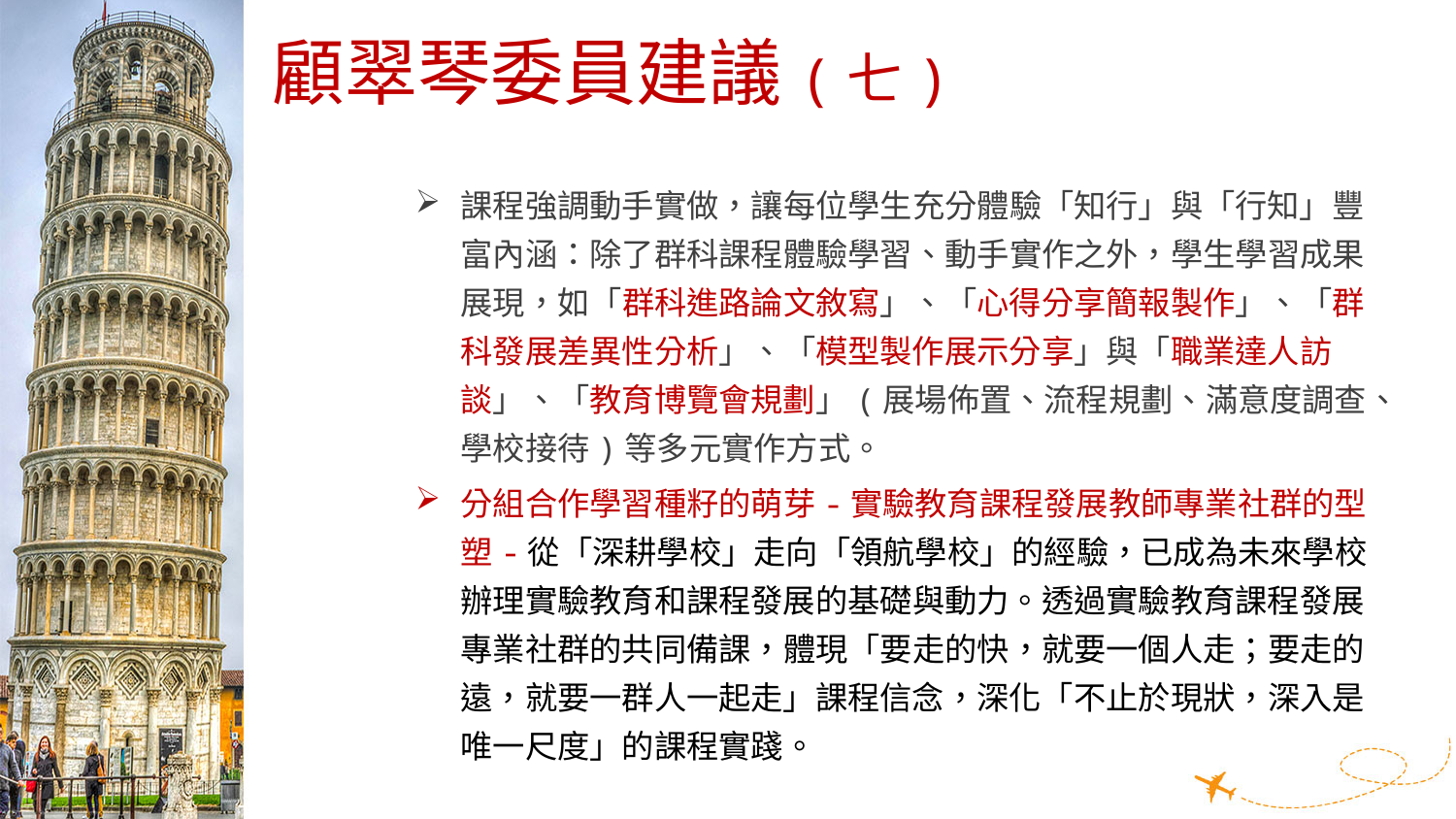

# 顧翠琴委員建議(七)
課程強調動手實做，讓每位學生充分體驗「知行」與「行知」豐富內涵：除了群科課程體驗學習、動手實作之外，學生學習成果展現，如「群科進路論文敘寫」、「心得分享簡報製作」、「群科發展差異性分析」、「模型製作展示分享」與「職業達人訪談」、「教育博覽會規劃」(展場佈置、流程規劃、滿意度調查、學校接待)等多元實作方式。
分組合作學習種籽的萌芽-實驗教育課程發展教師專業社群的型塑-從「深耕學校」走向「領航學校」的經驗，已成為未來學校辦理實驗教育和課程發展的基礎與動力。透過實驗教育課程發展專業社群的共同備課，體現「要走的快，就要一個人走；要走的遠，就要一群人一起走」課程信念，深化「不止於現狀，深入是唯一尺度」的課程實踐。